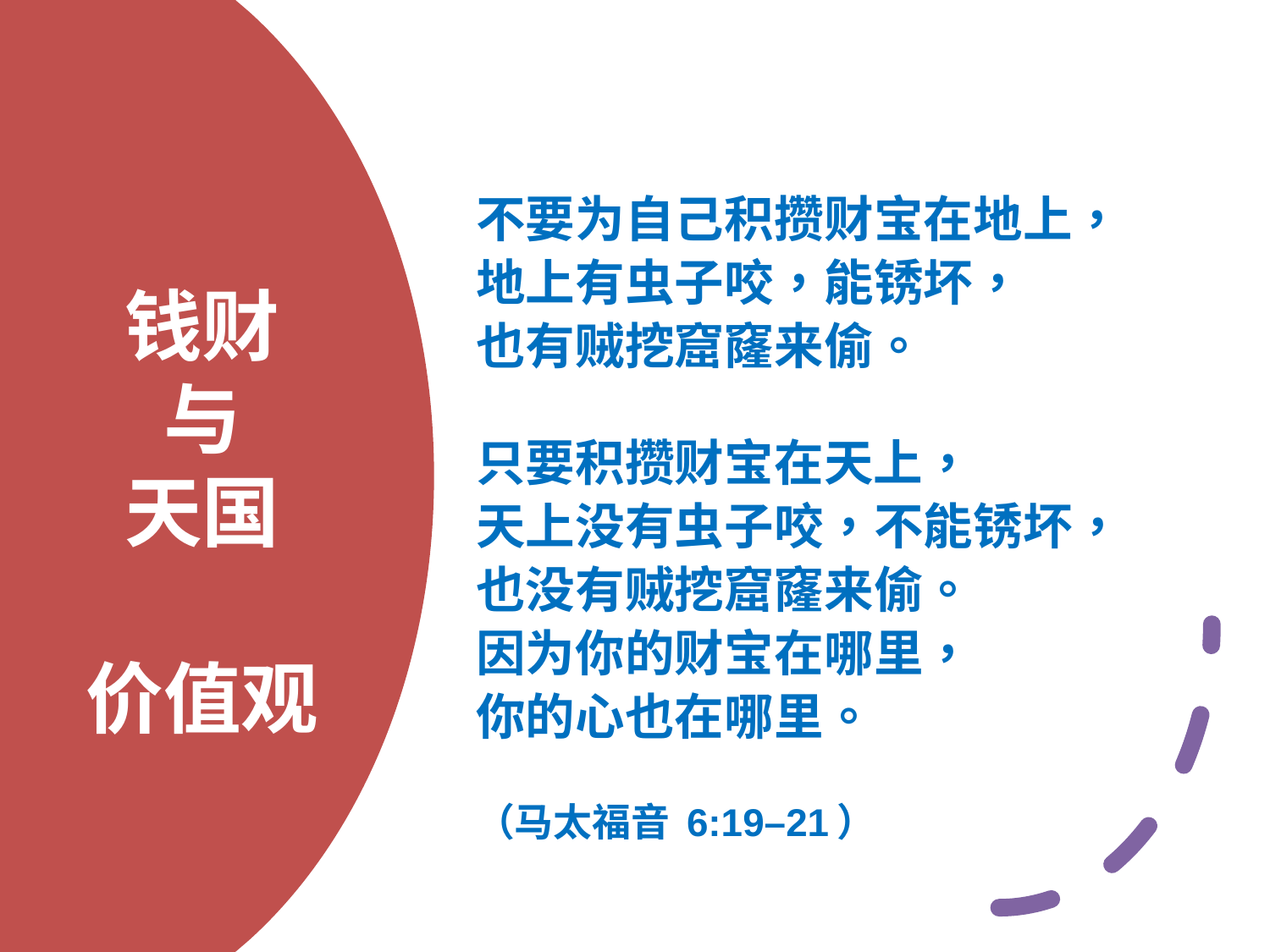

# 钱财 与 天国 价值观

不要为自己积攒财宝在地上，
地上有虫子咬，能锈坏，
也有贼挖窟窿来偷。
只要积攒财宝在天上，
天上没有虫子咬，不能锈坏，
也没有贼挖窟窿来偷。
因为你的财宝在哪里，
你的心也在哪里。

（马太福音 6:19–21）